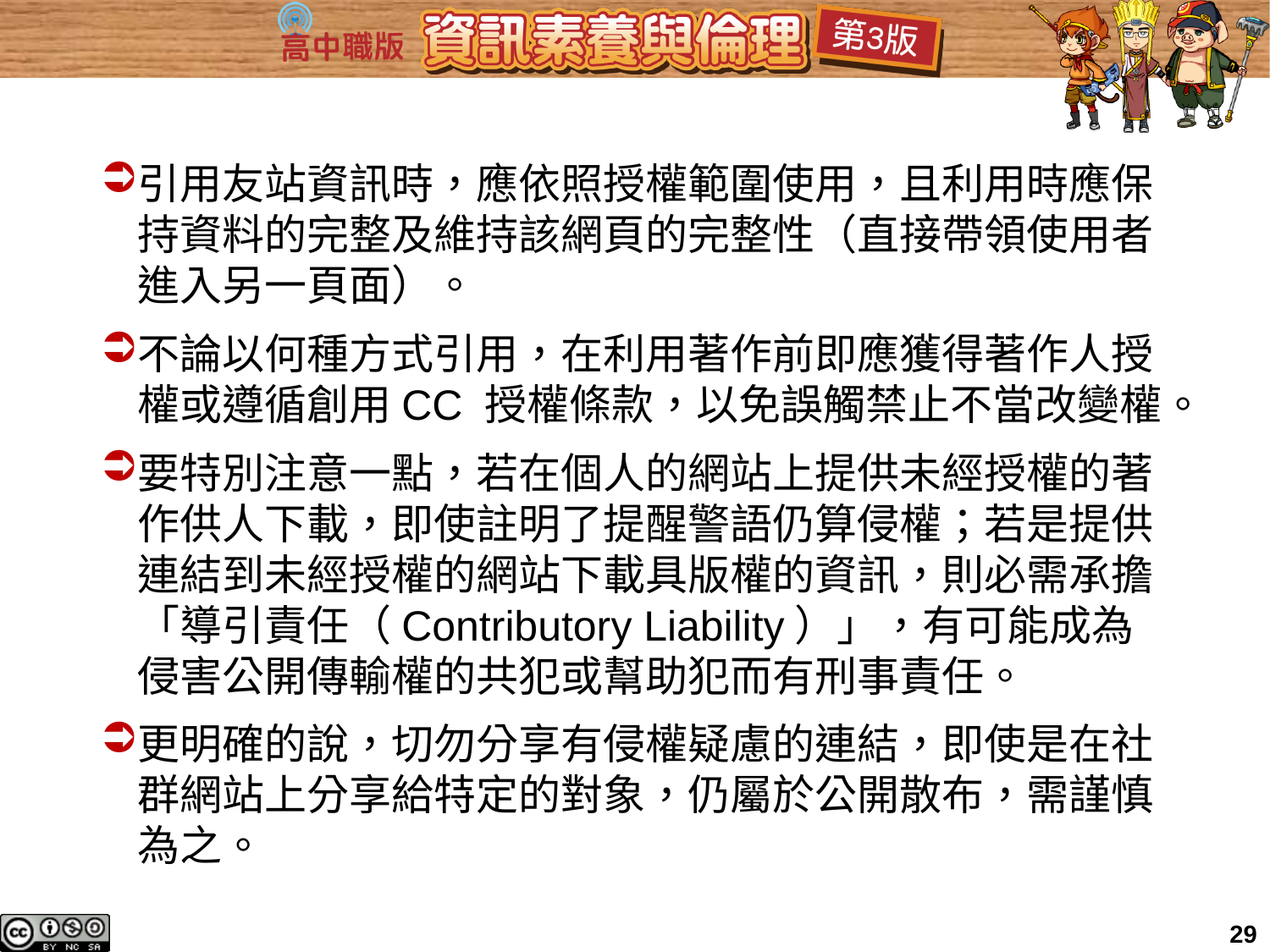

引用友站資訊時，應依照授權範圍使用，且利用時應保持資料的完整及維持該網頁的完整性（直接帶領使用者進入另一頁面）。
不論以何種方式引用，在利用著作前即應獲得著作人授權或遵循創用CC 授權條款，以免誤觸禁止不當改變權。
要特別注意一點，若在個人的網站上提供未經授權的著作供人下載，即使註明了提醒警語仍算侵權；若是提供連結到未經授權的網站下載具版權的資訊，則必需承擔「導引責任（Contributory Liability）」，有可能成為侵害公開傳輸權的共犯或幫助犯而有刑事責任。
更明確的說，切勿分享有侵權疑慮的連結，即使是在社群網站上分享給特定的對象，仍屬於公開散布，需謹慎為之。
29